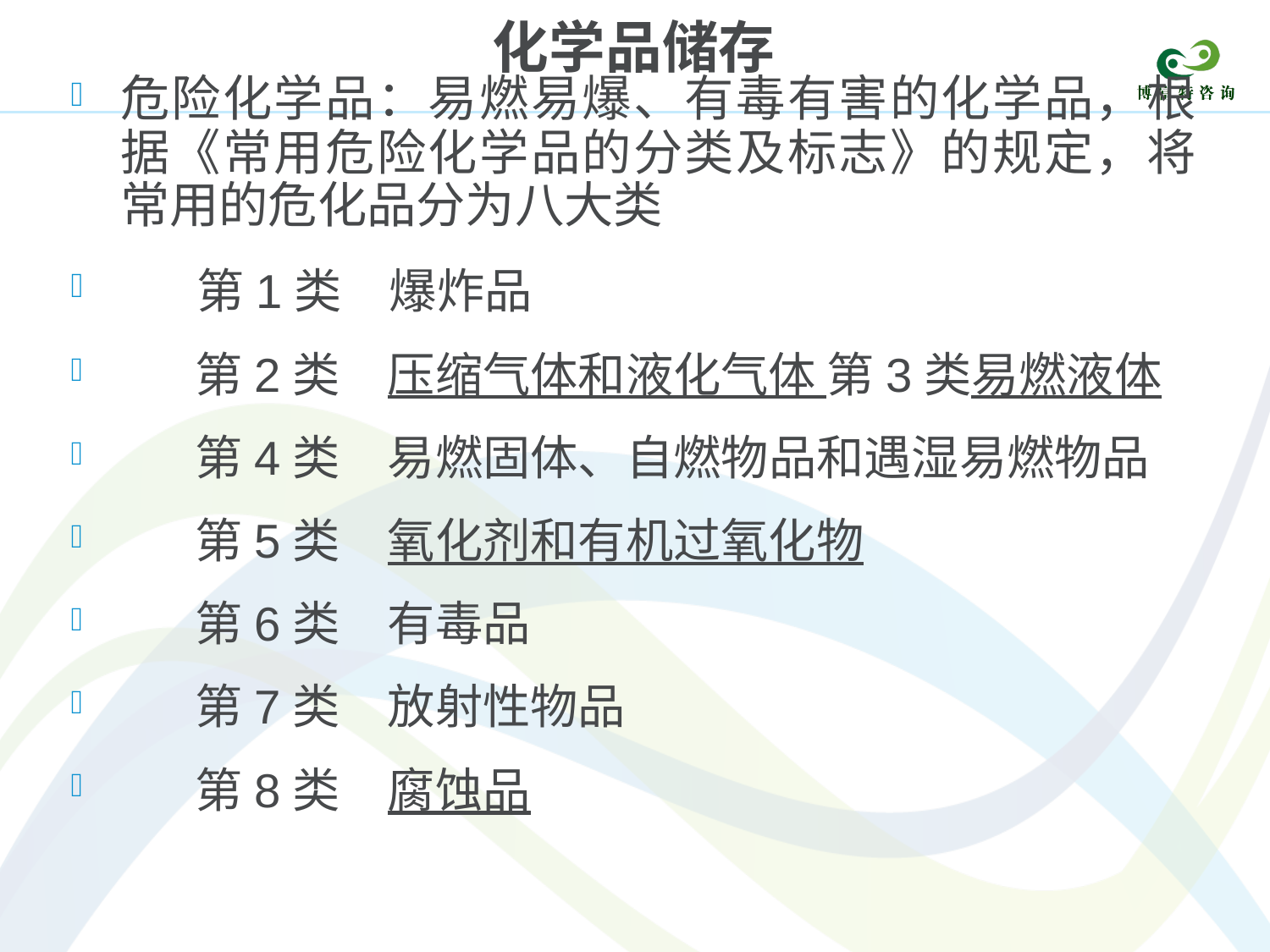

# 化学品储存
危险化学品：易燃易爆、有毒有害的化学品，根据《常用危险化学品的分类及标志》的规定，将常用的危化品分为八大类
      第1类　爆炸品
      第2类　压缩气体和液化气体 第3类易燃液体
      第4类　易燃固体、自燃物品和遇湿易燃物品
      第5类　氧化剂和有机过氧化物
      第6类　有毒品
      第7类　放射性物品
      第8类　腐蚀品